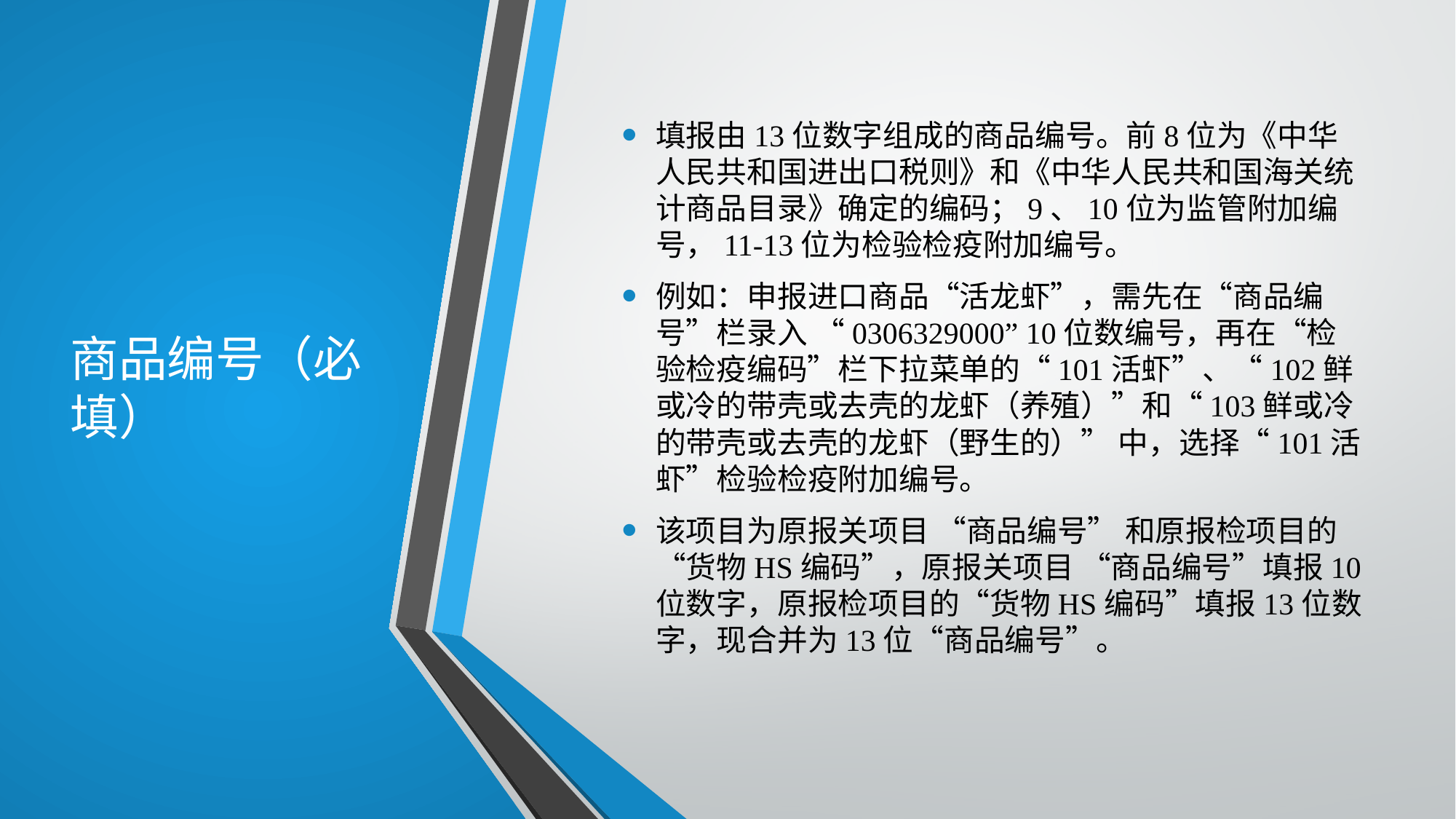

# 商品编号（必填）
填报由13位数字组成的商品编号。前8位为《中华人民共和国进出口税则》和《中华人民共和国海关统计商品目录》确定的编码；9、10位为监管附加编号，11-13位为检验检疫附加编号。
例如：申报进口商品“活龙虾”，需先在“商品编号”栏录入 “0306329000” 10位数编号，再在“检验检疫编码”栏下拉菜单的“101活虾”、“102鲜或冷的带壳或去壳的龙虾（养殖）”和“103鲜或冷的带壳或去壳的龙虾（野生的）” 中，选择“101活虾”检验检疫附加编号。
该项目为原报关项目 “商品编号” 和原报检项目的“货物HS编码”，原报关项目 “商品编号”填报10位数字，原报检项目的“货物HS编码”填报13位数字，现合并为13位“商品编号”。